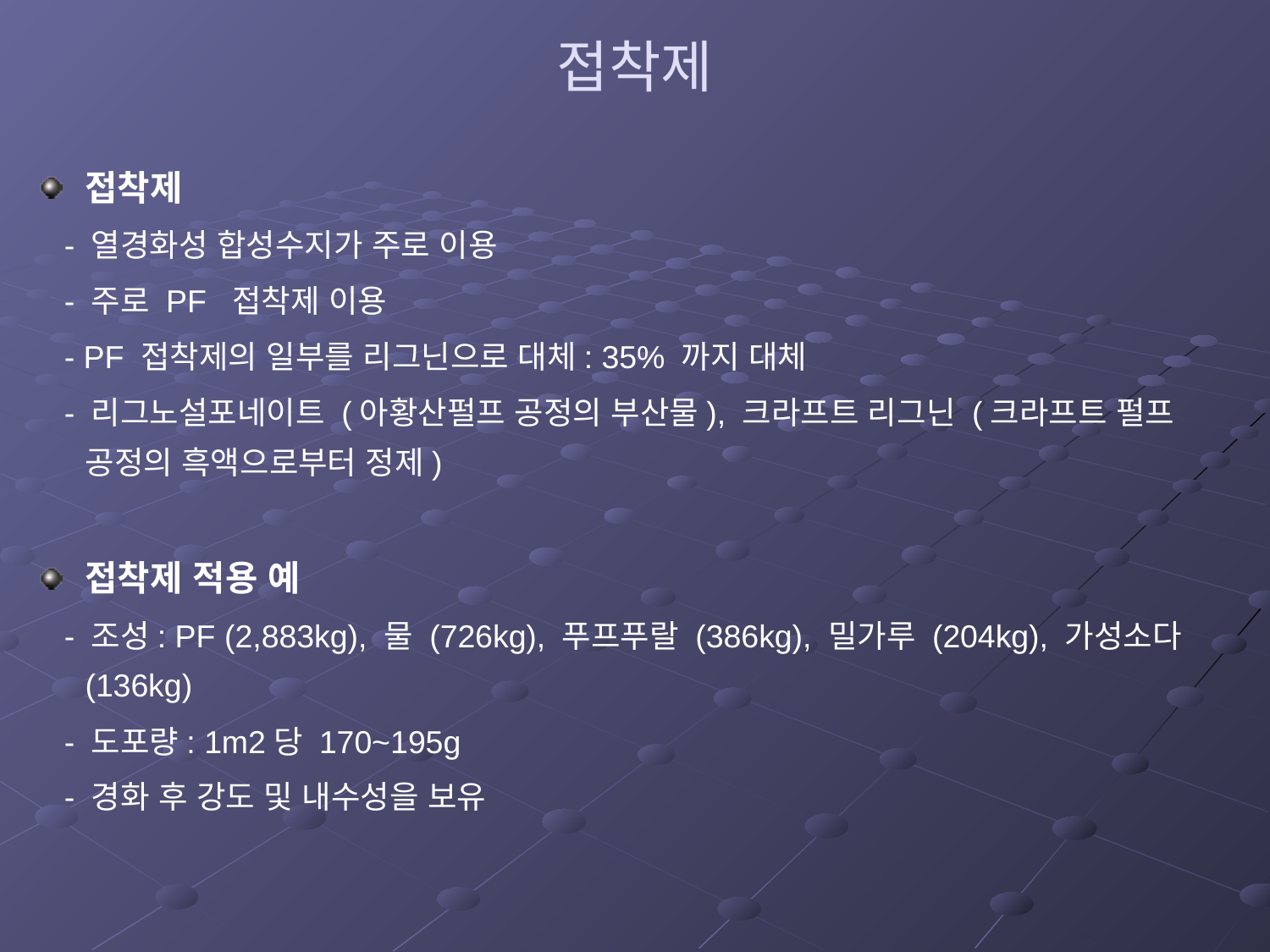

# 접착제
접착제
   - 열경화성 합성수지가 주로 이용
   - 주로 PF  접착제 이용
   - PF 접착제의 일부를 리그닌으로 대체: 35% 까지 대체
   - 리그노설포네이트 (아황산펄프 공정의 부산물), 크라프트 리그닌 (크라프트 펄프 공정의 흑액으로부터 정제)

접착제 적용 예
   - 조성: PF (2,883kg), 물 (726kg), 푸프푸랄 (386kg), 밀가루 (204kg), 가성소다 (136kg)
   - 도포량: 1m2당 170~195g
   - 경화 후 강도 및 내수성을 보유